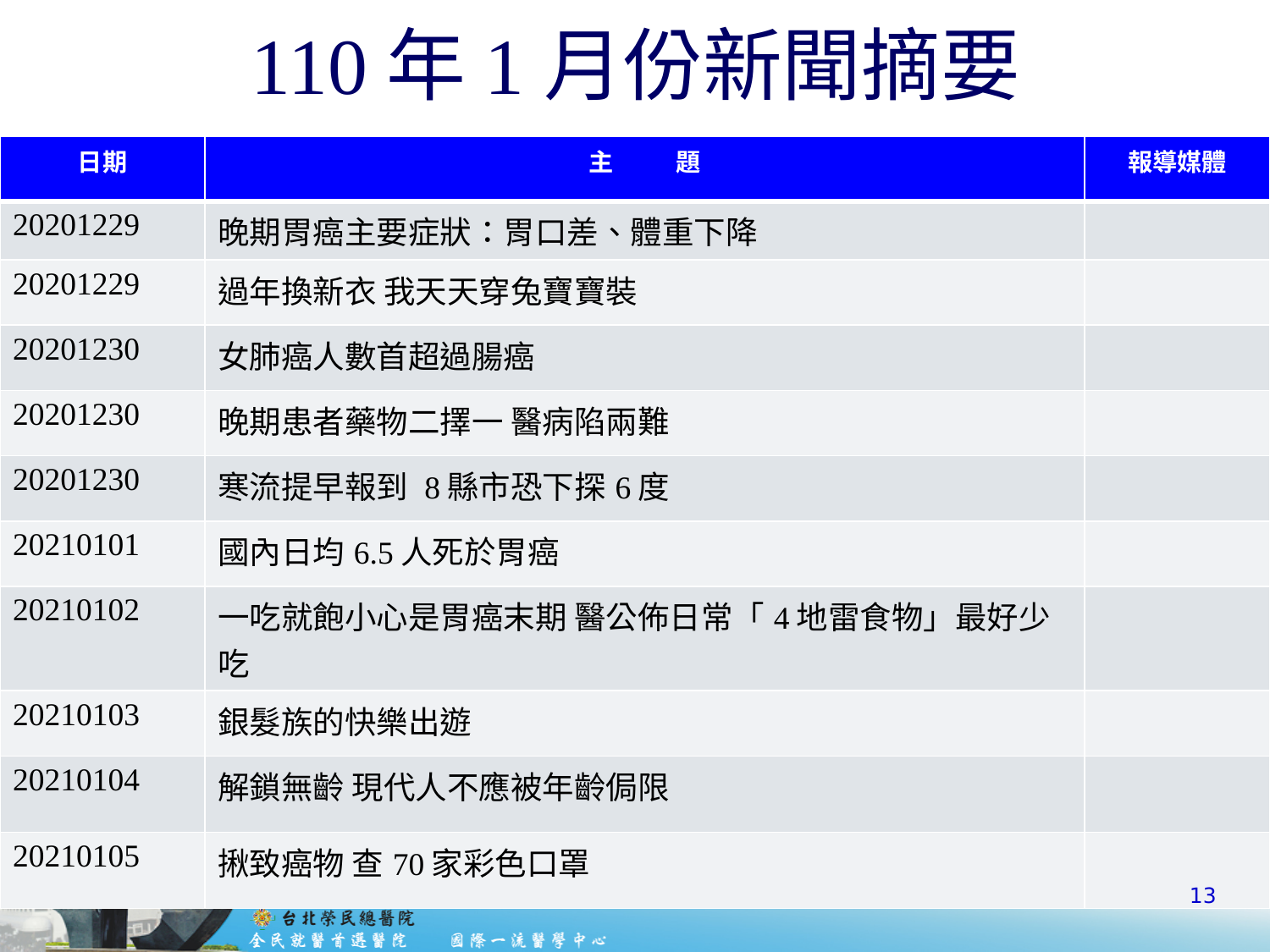

# 110年1月份新聞摘要
| 日期 | 主 題 | 報導媒體 |
| --- | --- | --- |
| 20201229 | 晚期胃癌主要症狀：胃口差、體重下降 |  |
| 20201229 | 過年換新衣 我天天穿兔寶寶裝 |  |
| 20201230 | 女肺癌人數首超過腸癌 |  |
| 20201230 | 晚期患者藥物二擇一 醫病陷兩難 |  |
| 20201230 | 寒流提早報到 8縣市恐下探6度 |  |
| 20210101 | 國內日均6.5人死於胃癌 |  |
| 20210102 | 一吃就飽小心是胃癌末期 醫公佈日常「4地雷食物」最好少吃 |  |
| 20210103 | 銀髮族的快樂出遊 |  |
| 20210104 | 解鎖無齡 現代人不應被年齡侷限 |  |
| 20210105 | 揪致癌物 查70家彩色口罩 |  |
13